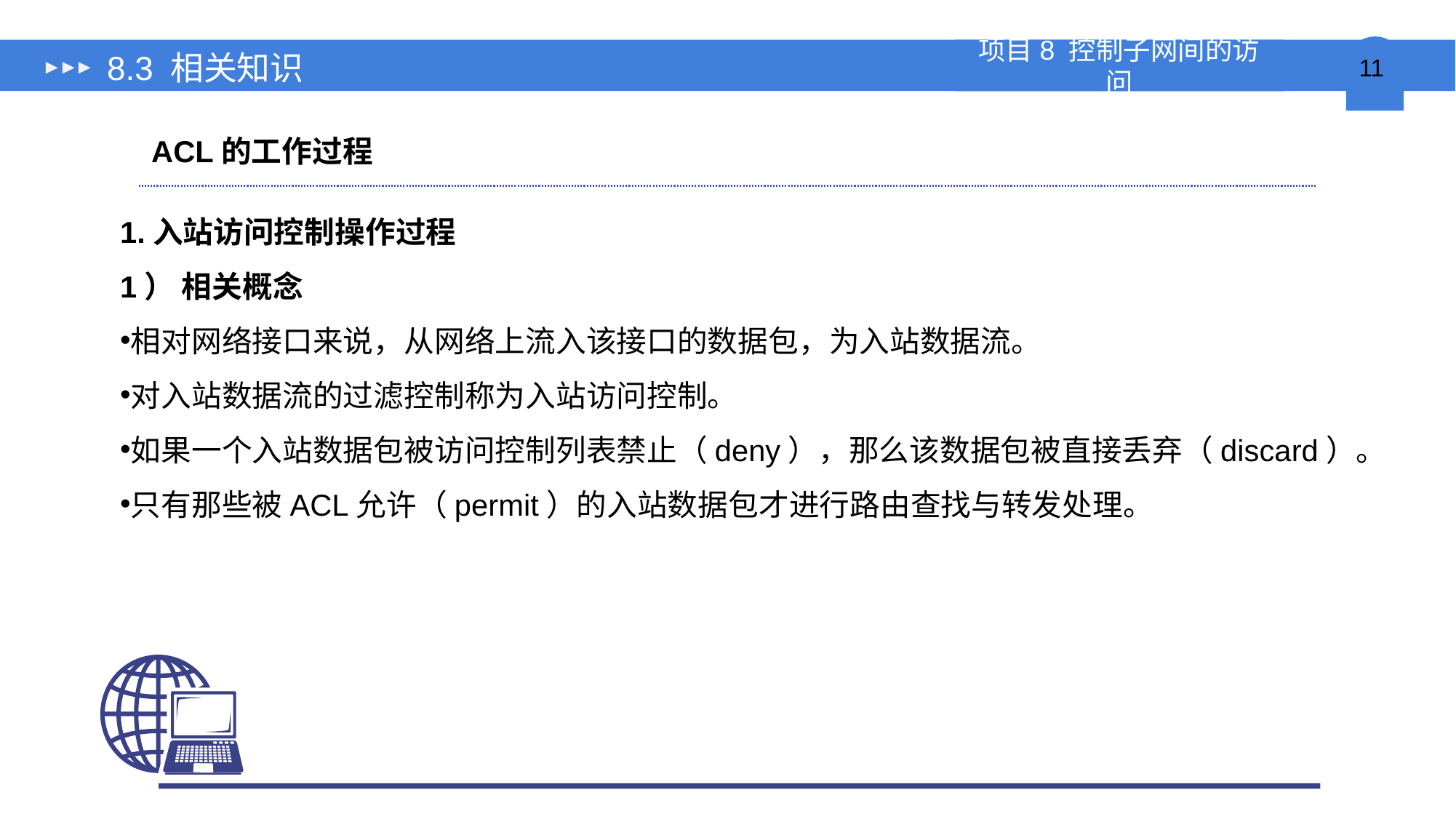

# 8.3 相关知识
ACL的工作过程

1.入站访问控制操作过程
1） 相关概念
相对网络接口来说，从网络上流入该接口的数据包，为入站数据流。
对入站数据流的过滤控制称为入站访问控制。
如果一个入站数据包被访问控制列表禁止（deny），那么该数据包被直接丢弃（discard）。
只有那些被ACL允许（permit）的入站数据包才进行路由查找与转发处理。